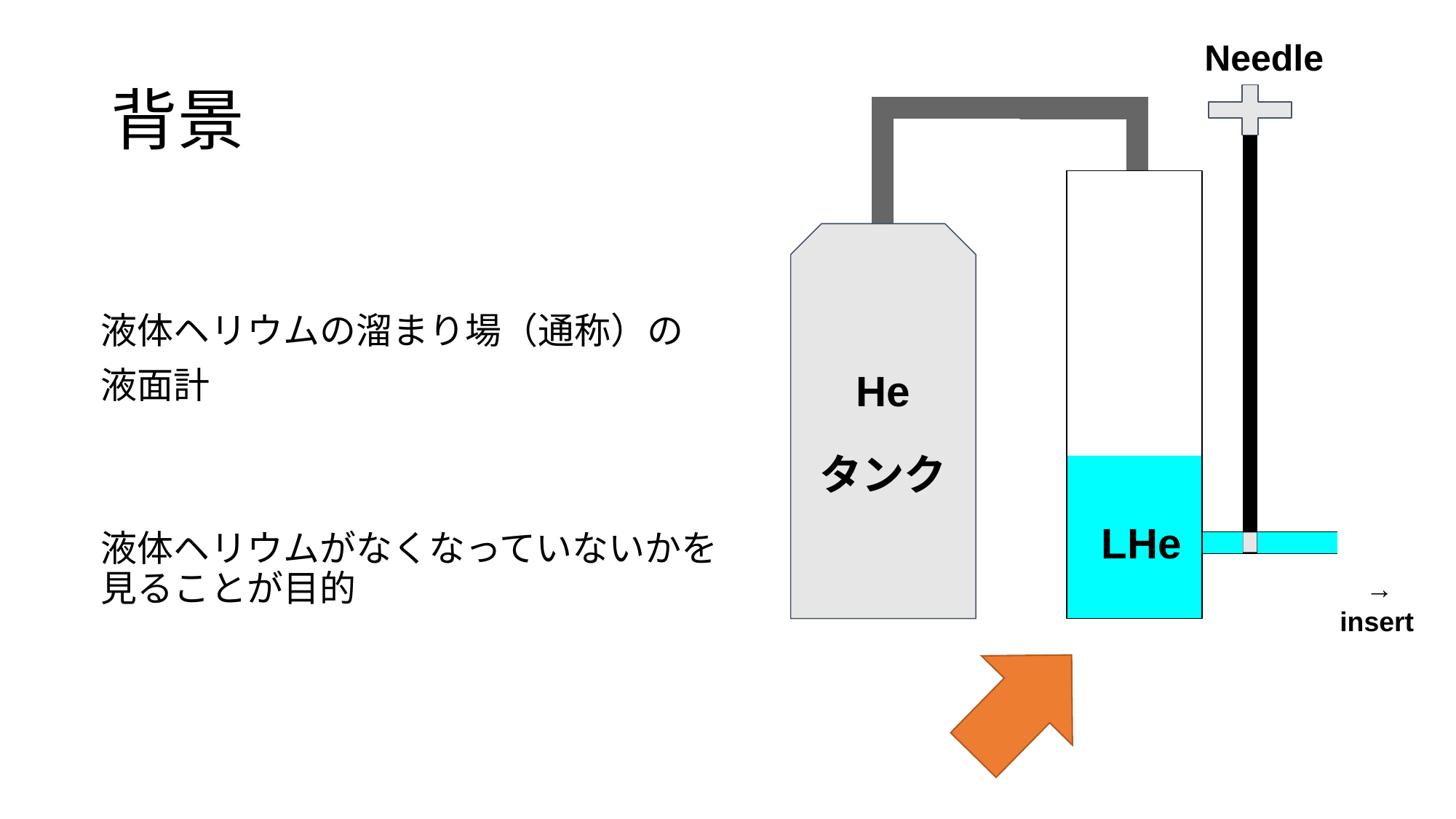

Needle

He
タンク

LHe

# 背景
液体ヘリウムの溜まり場（通称）の
液面計

液体ヘリウムがなくなっていないかを見ることが目的
→
insert